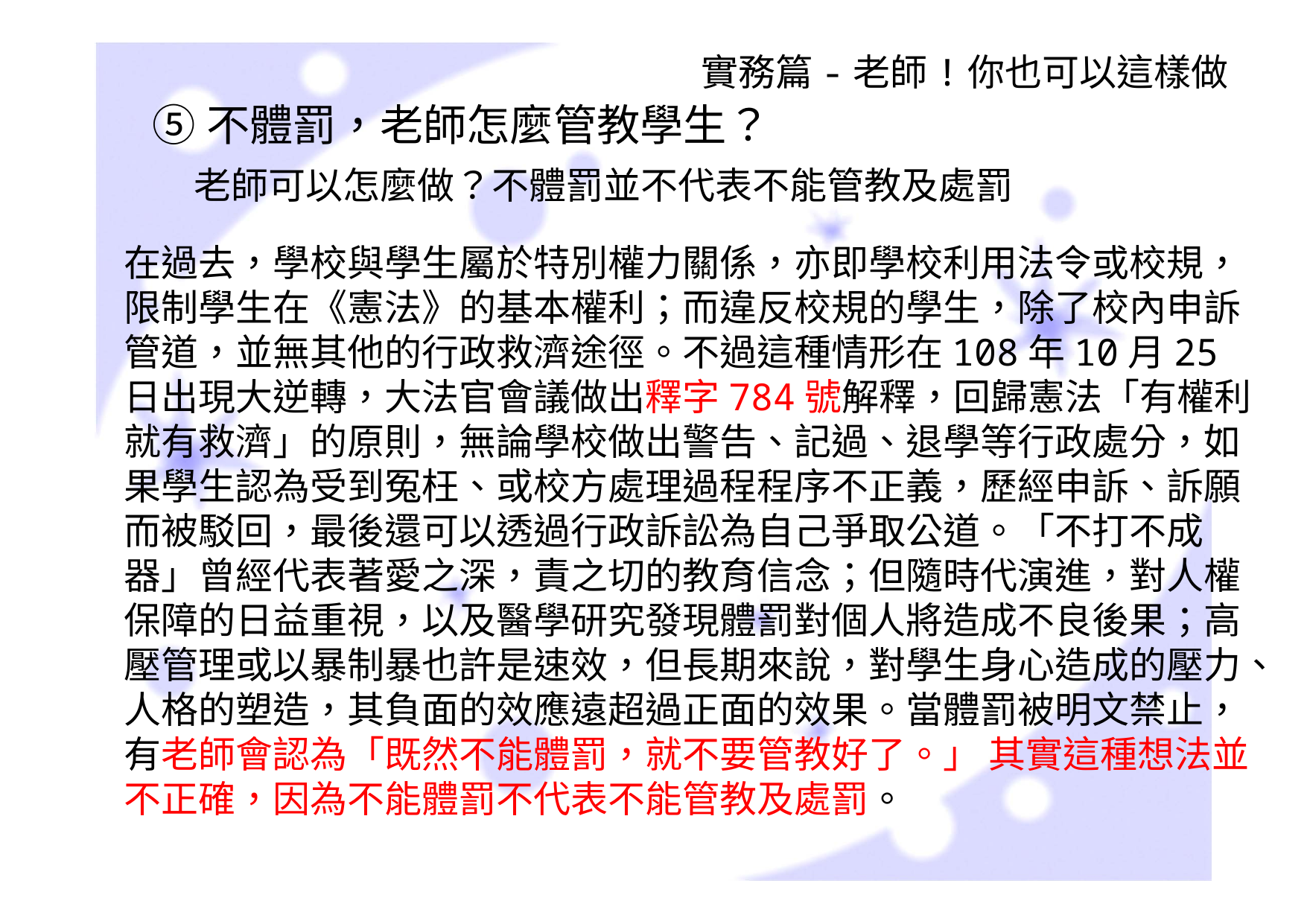

實務篇-老師!你也可以這樣做
 ⑤不體罰，老師怎麼管教學生？
老師可以怎麼做？不體罰並不代表不能管教及處罰
在過去，學校與學生屬於特別權力關係，亦即學校利用法令或校規，限制學生在《憲法》的基本權利；而違反校規的學生，除了校內申訴管道，並無其他的行政救濟途徑。不過這種情形在108年10月25日出現大逆轉，大法官會議做出釋字784號解釋，回歸憲法「有權利就有救濟」的原則，無論學校做出警告、記過、退學等行政處分，如果學生認為受到冤枉、或校方處理過程程序不正義，歷經申訴、訴願而被駁回，最後還可以透過行政訴訟為自己爭取公道。「不打不成器」曾經代表著愛之深，責之切的教育信念；但隨時代演進，對人權保障的日益重視，以及醫學研究發現體罰對個人將造成不良後果；高壓管理或以暴制暴也許是速效，但長期來說，對學生身心造成的壓力、人格的塑造，其負面的效應遠超過正面的效果。當體罰被明文禁止，有老師會認為「既然不能體罰，就不要管教好了。」 其實這種想法並不正確，因為不能體罰不代表不能管教及處罰。